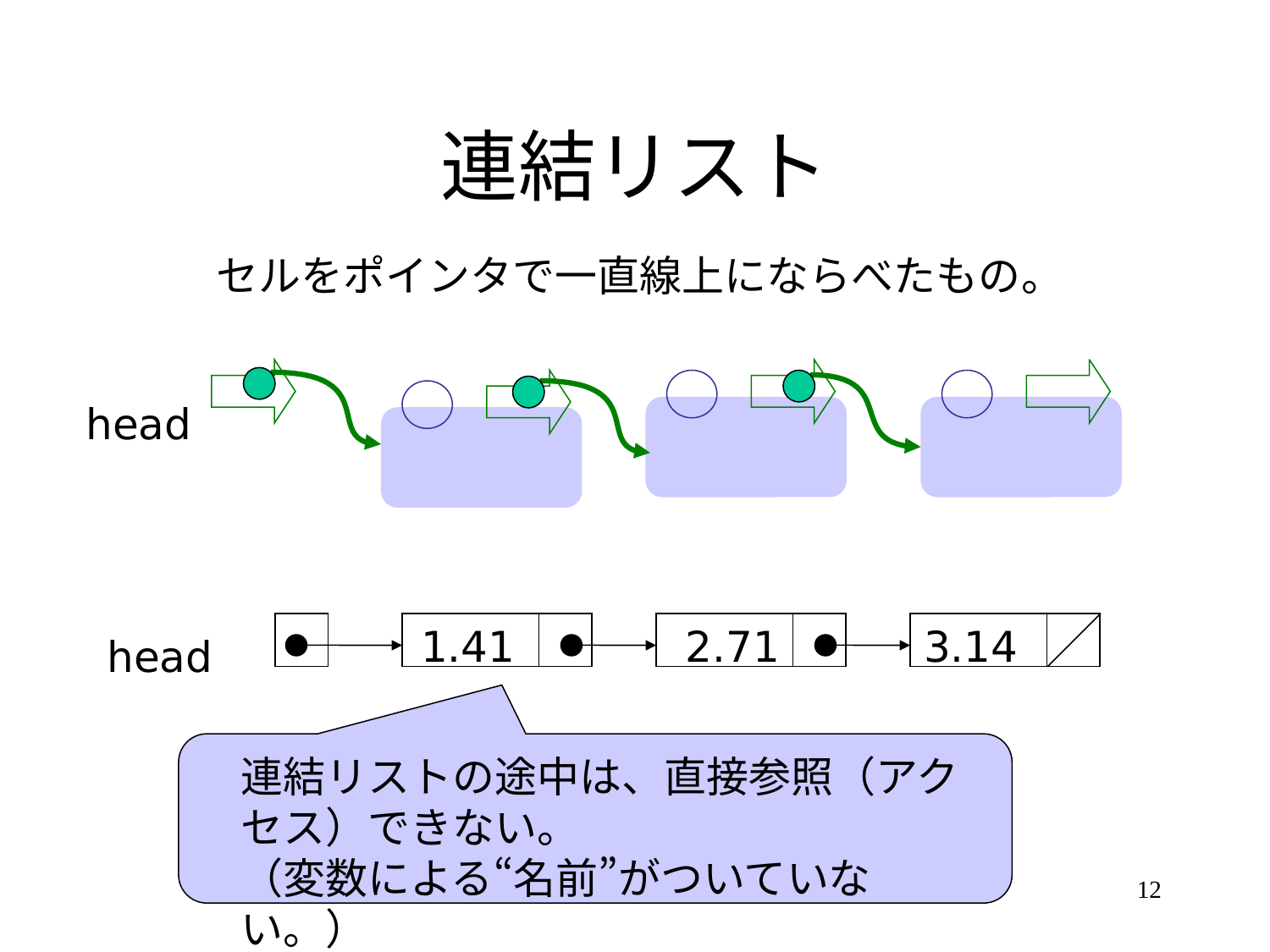

# 連結リスト
セルをポインタで一直線上にならべたもの。
3.14
2.71
ＮＵＬＬ

1.41

head

1.41

2.71

3.14

head

連結リストの途中は、直接参照（アクセス）できない。
（変数による“名前”がついていない。）
12